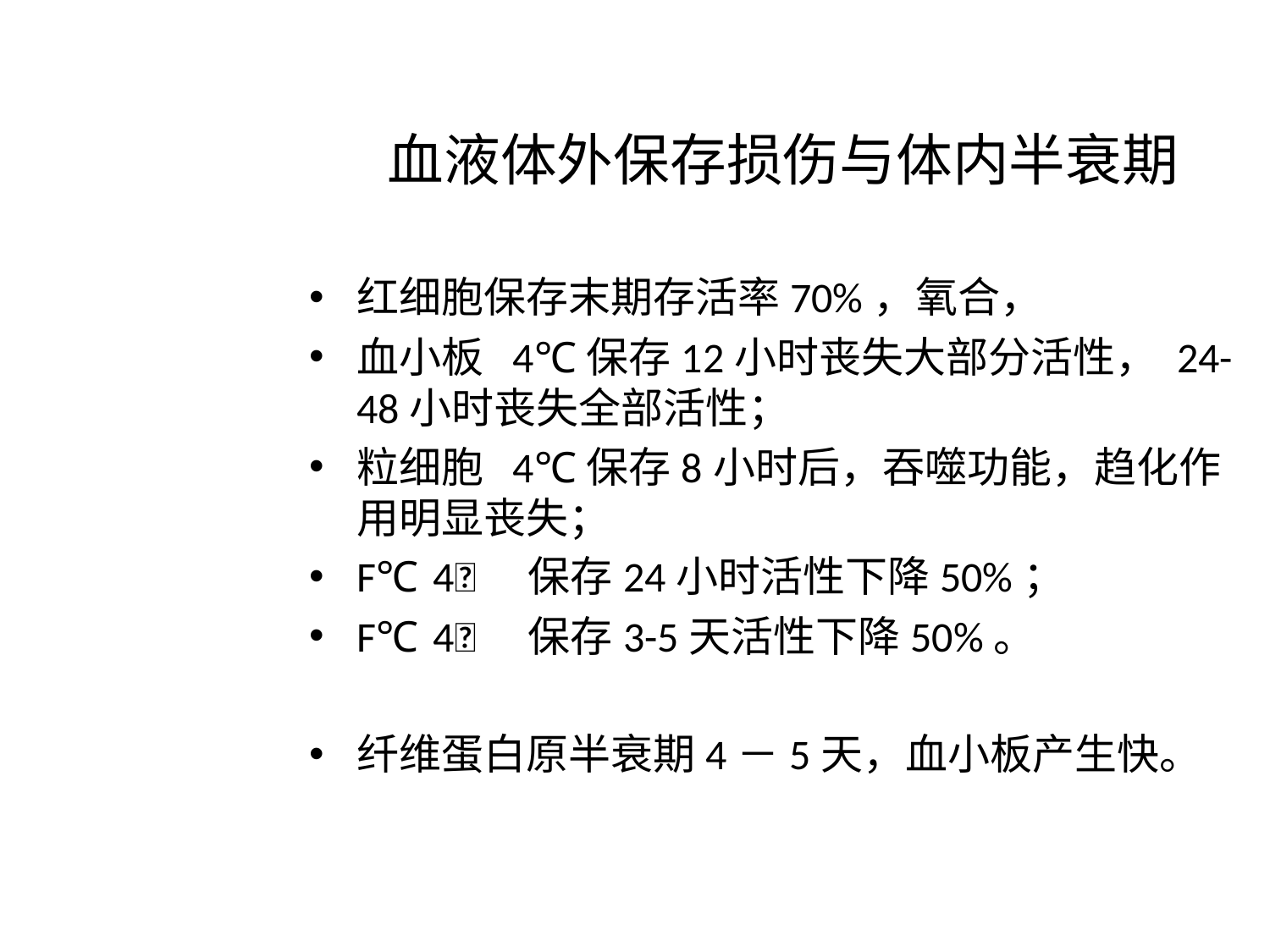

血液体外保存损伤与体内半衰期
红细胞保存末期存活率70%，氧合，
血小板  4℃保存12小时丧失大部分活性， 24-48小时丧失全部活性；
粒细胞  4℃保存8小时后，吞噬功能，趋化作用明显丧失；
FⅧ      4℃保存24小时活性下降50%；
FⅤ      4℃保存3-5天活性下降50%。

纤维蛋白原半衰期4－5天，血小板产生快。